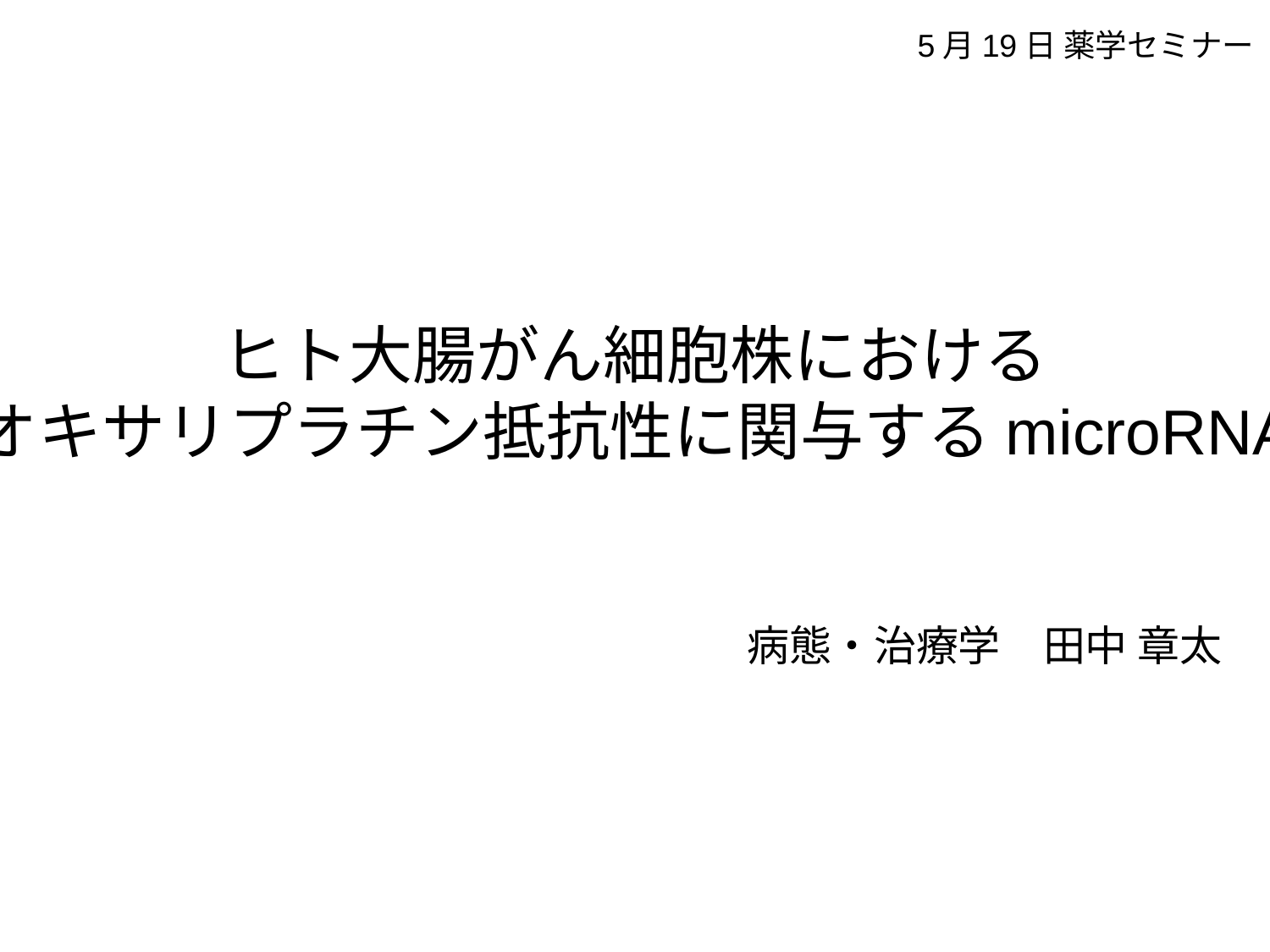

5月19日 薬学セミナー
ヒト大腸がん細胞株における
オキサリプラチン抵抗性に関与するmicroRNA
病態・治療学　田中 章太